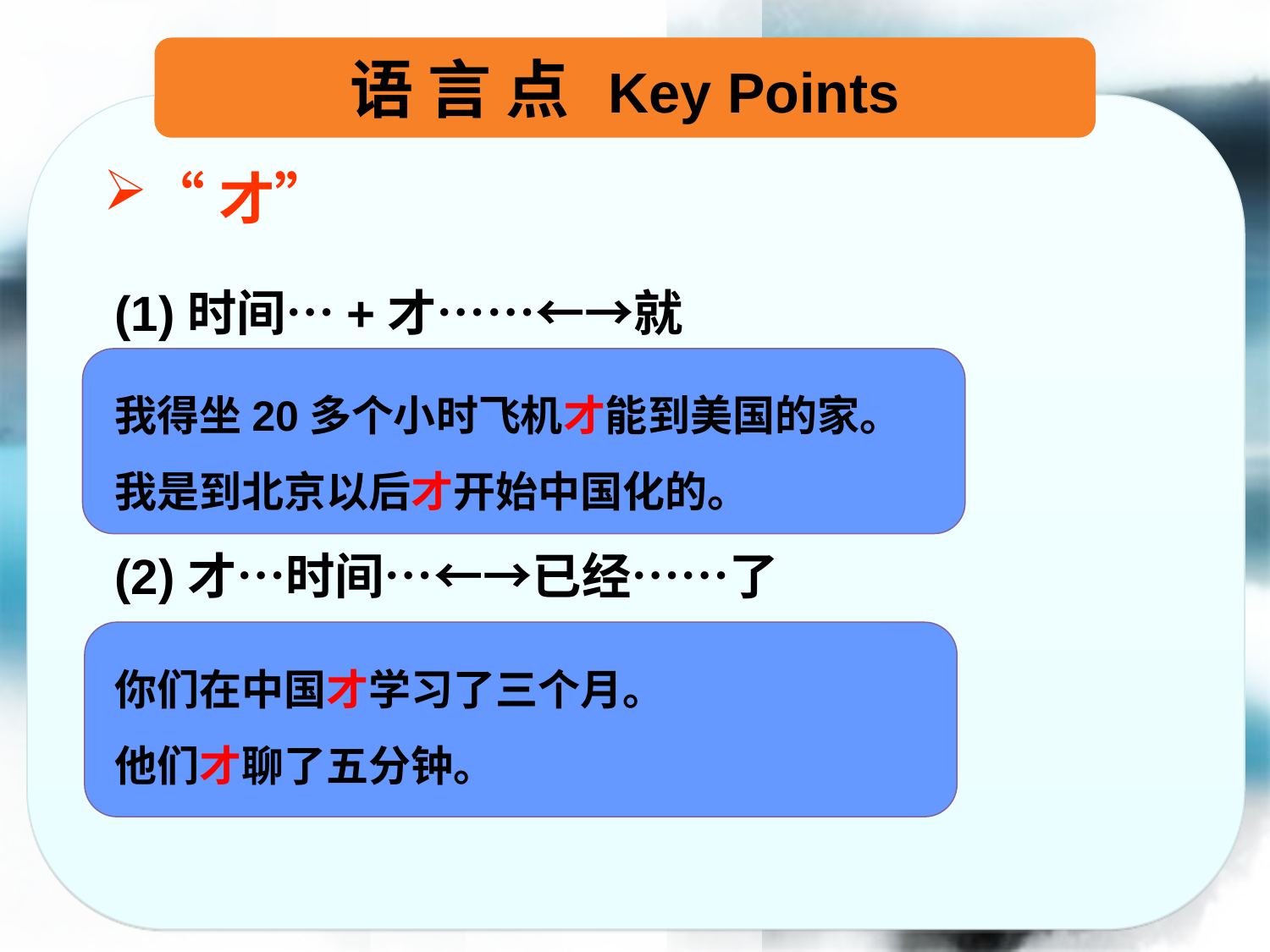

语 言 点  Key Points

“才”
(1)时间…+才……←→就

我得坐20多个小时飞机才能到美国的家。
我是到北京以后才开始中国化的。
(2)才…时间…←→已经……了

你们在中国才学习了三个月。
他们才聊了五分钟。